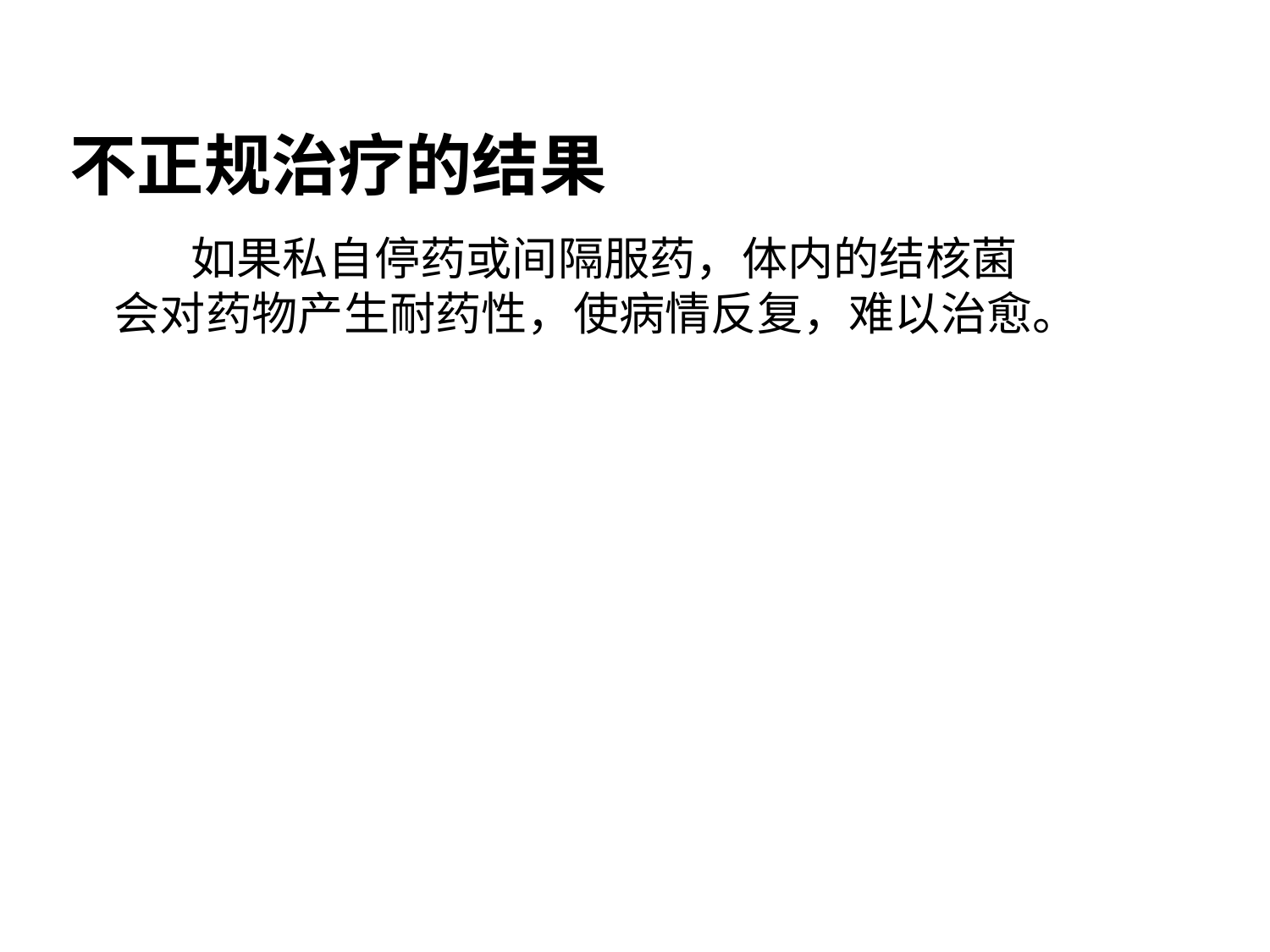

# 不正规治疗的结果
          如果私自停药或间隔服药，体内的结核菌会对药物产生耐药性，使病情反复，难以治愈。